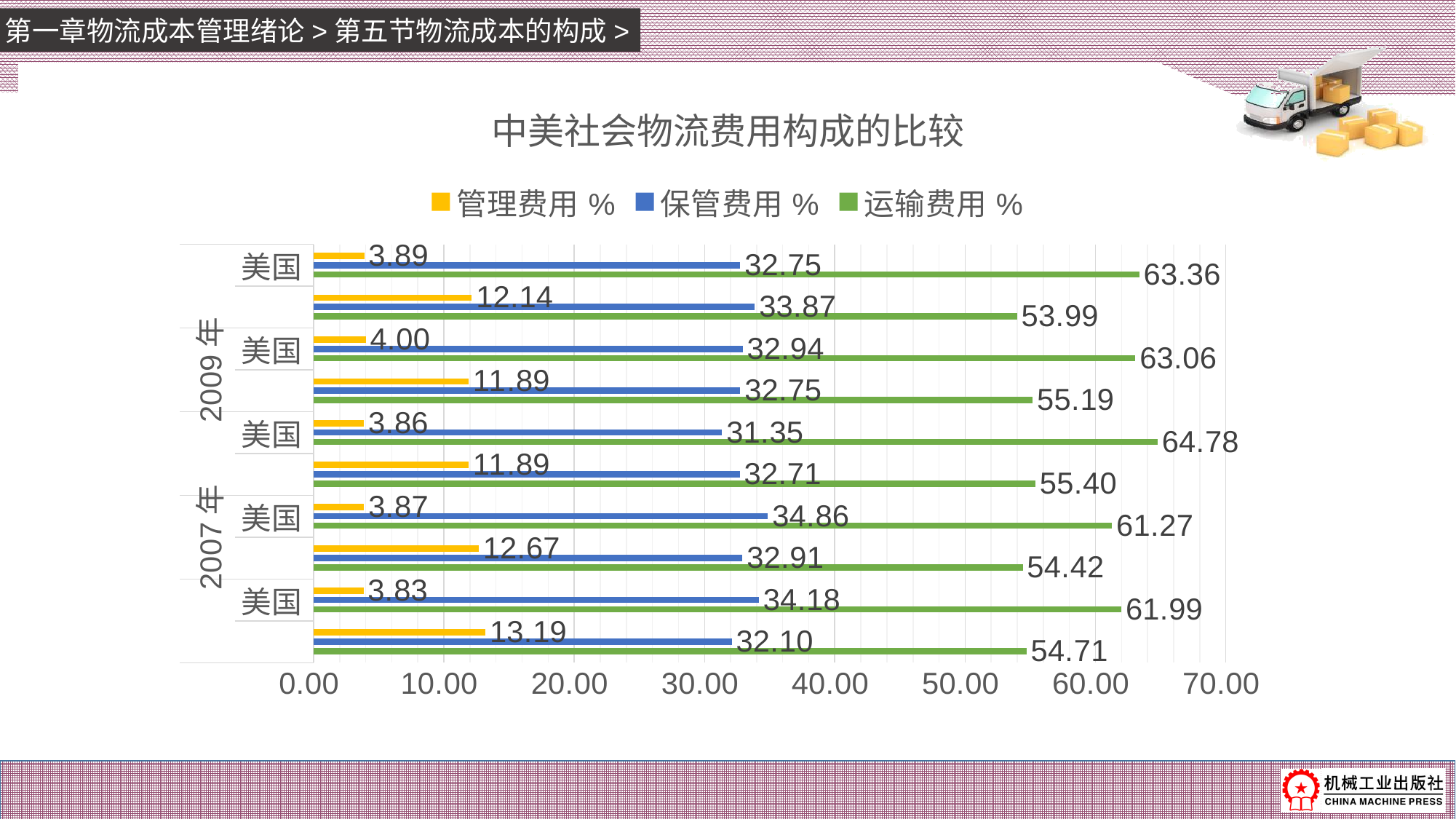

第一章物流成本管理绪论>第五节物流成本的构成>

### Chart: 中美社会物流费用构成的比较

| Category | 运输费用% | 保管费用% | 管理费用% |
|---|---|---|---|
| 中国 | 54.71 | 32.1 | 13.19 |
| 美国 | 61.99 | 34.18 | 3.83 |
| 中国 | 54.42 | 32.91 | 12.67 |
| 美国 | 61.27 | 34.86 | 3.87 |
| 中国 | 55.4 | 32.71 | 11.89 |
| 美国 | 64.78 | 31.35 | 3.86 |
| 中国 | 55.19 | 32.75 | 11.89 |
| 美国 | 63.06 | 32.94 | 4.0 |
| 中国 | 53.99 | 33.87 | 12.14 |
| 美国 | 63.36 | 32.75 | 3.89 |